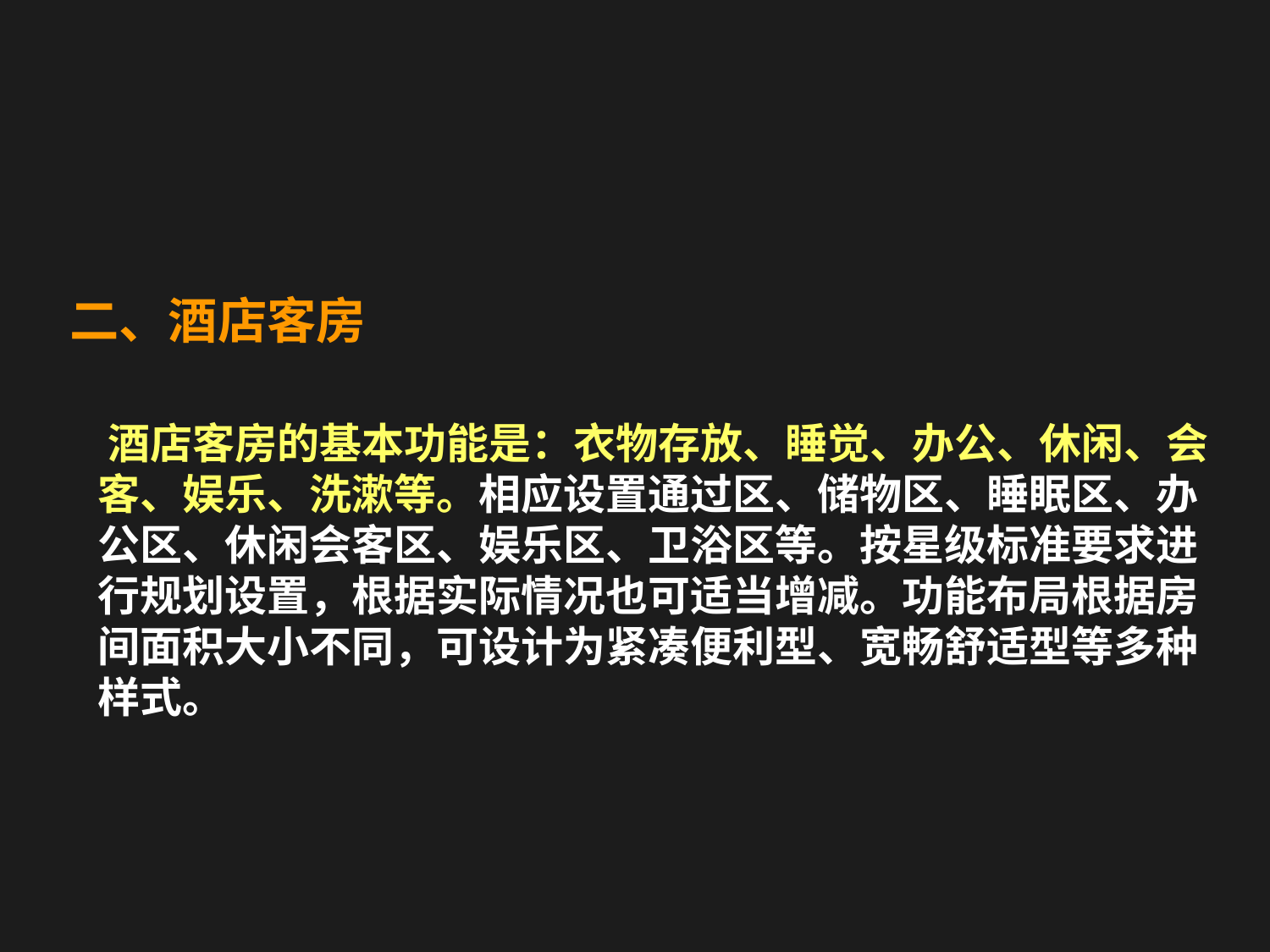

二、酒店客房

     酒店客房的基本功能是：衣物存放、睡觉、办公、休闲、会客、娱乐、洗漱等。相应设置通过区、储物区、睡眠区、办公区、休闲会客区、娱乐区、卫浴区等。按星级标准要求进行规划设置，根据实际情况也可适当增减。功能布局根据房间面积大小不同，可设计为紧凑便利型、宽畅舒适型等多种样式。
238